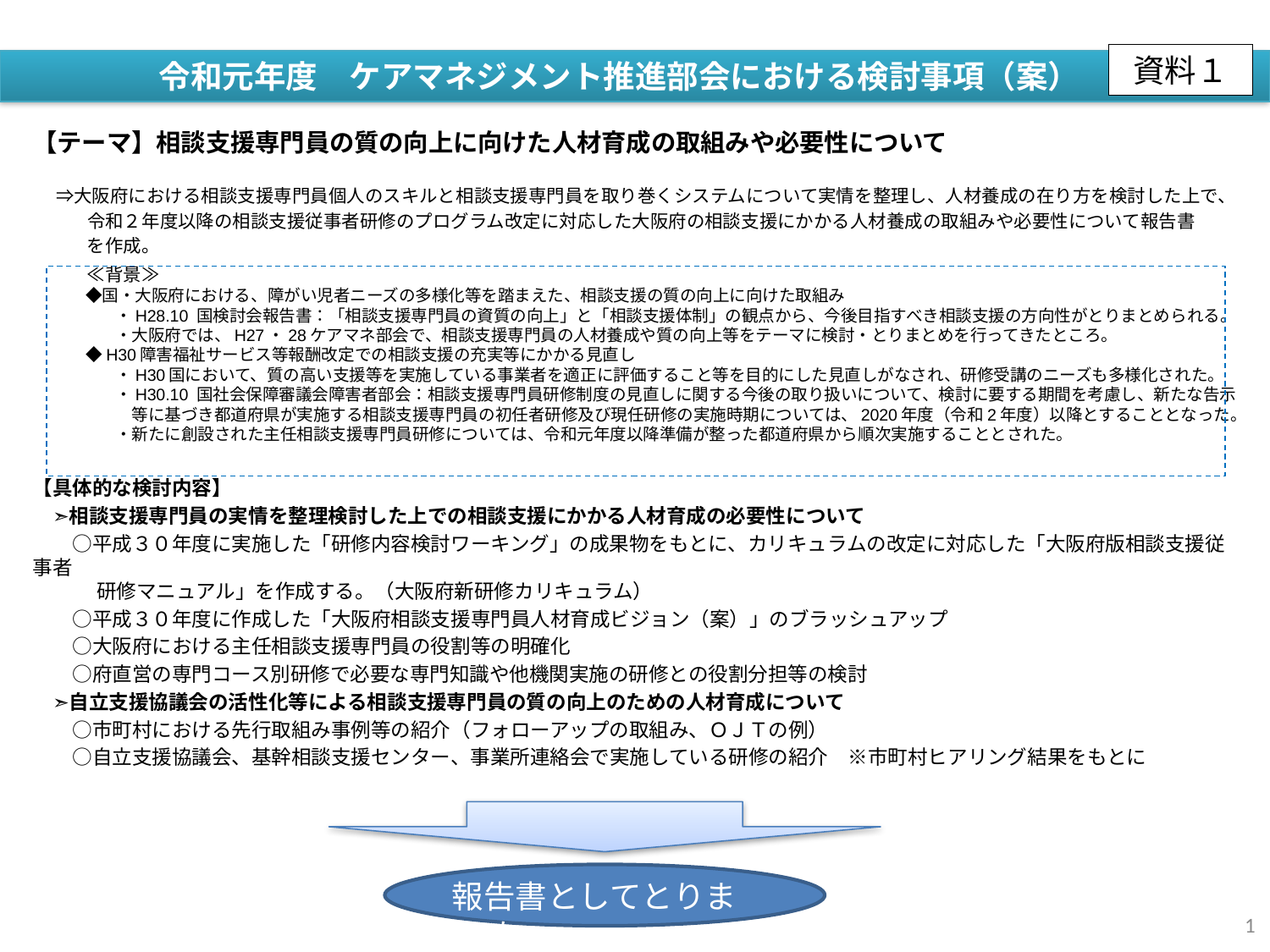

資料１
令和元年度　ケアマネジメント推進部会における検討事項（案）
【テーマ】相談支援専門員の質の向上に向けた人材育成の取組みや必要性について

　⇒大阪府における相談支援専門員個人のスキルと相談支援専門員を取り巻くシステムについて実情を整理し、人材養成の在り方を検討した上で、
　　　令和２年度以降の相談支援従事者研修のプログラム改定に対応した大阪府の相談支援にかかる人材養成の取組みや必要性について報告書
　　　を作成。
　　　≪背景≫
　　　 ◆国・大阪府における、障がい児者ニーズの多様化等を踏まえた、相談支援の質の向上に向けた取組み
　　　　　・H28.10 国検討会報告書：「相談支援専門員の資質の向上」と「相談支援体制」の観点から、今後目指すべき相談支援の方向性がとりまとめられる。
　　　　　・大阪府では、H27・28ケアマネ部会で、相談支援専門員の人材養成や質の向上等をテーマに検討・とりまとめを行ってきたところ。
　　　 ◆H30障害福祉サービス等報酬改定での相談支援の充実等にかかる見直し
　　　　　・H30国において、質の高い支援等を実施している事業者を適正に評価すること等を目的にした見直しがなされ、研修受講のニーズも多様化された。
　　　　　・H30.10 国社会保障審議会障害者部会：相談支援専門員研修制度の見直しに関する今後の取り扱いについて、検討に要する期間を考慮し、新たな告示
　　　　　　等に基づき都道府県が実施する相談支援専門員の初任者研修及び現任研修の実施時期については、2020年度（令和2年度）以降とすることとなった。
　　　　　・新たに創設された主任相談支援専門員研修については、令和元年度以降準備が整った都道府県から順次実施することとされた。

【具体的な検討内容】
　➣相談支援専門員の実情を整理検討した上での相談支援にかかる人材育成の必要性について
　　○平成３０年度に実施した「研修内容検討ワーキング」の成果物をもとに、カリキュラムの改定に対応した「大阪府版相談支援従事者
　　　 研修マニュアル」を作成する。（大阪府新研修カリキュラム）
　　○平成３０年度に作成した「大阪府相談支援専門員人材育成ビジョン（案）」のブラッシュアップ
　　○大阪府における主任相談支援専門員の役割等の明確化
　　○府直営の専門コース別研修で必要な専門知識や他機関実施の研修との役割分担等の検討
　➣自立支援協議会の活性化等による相談支援専門員の質の向上のための人材育成について
　　○市町村における先行取組み事例等の紹介（フォローアップの取組み、ＯＪＴの例）
　　○自立支援協議会、基幹相談支援センター、事業所連絡会で実施している研修の紹介　※市町村ヒアリング結果をもとに

報告書としてとりまとめ
1